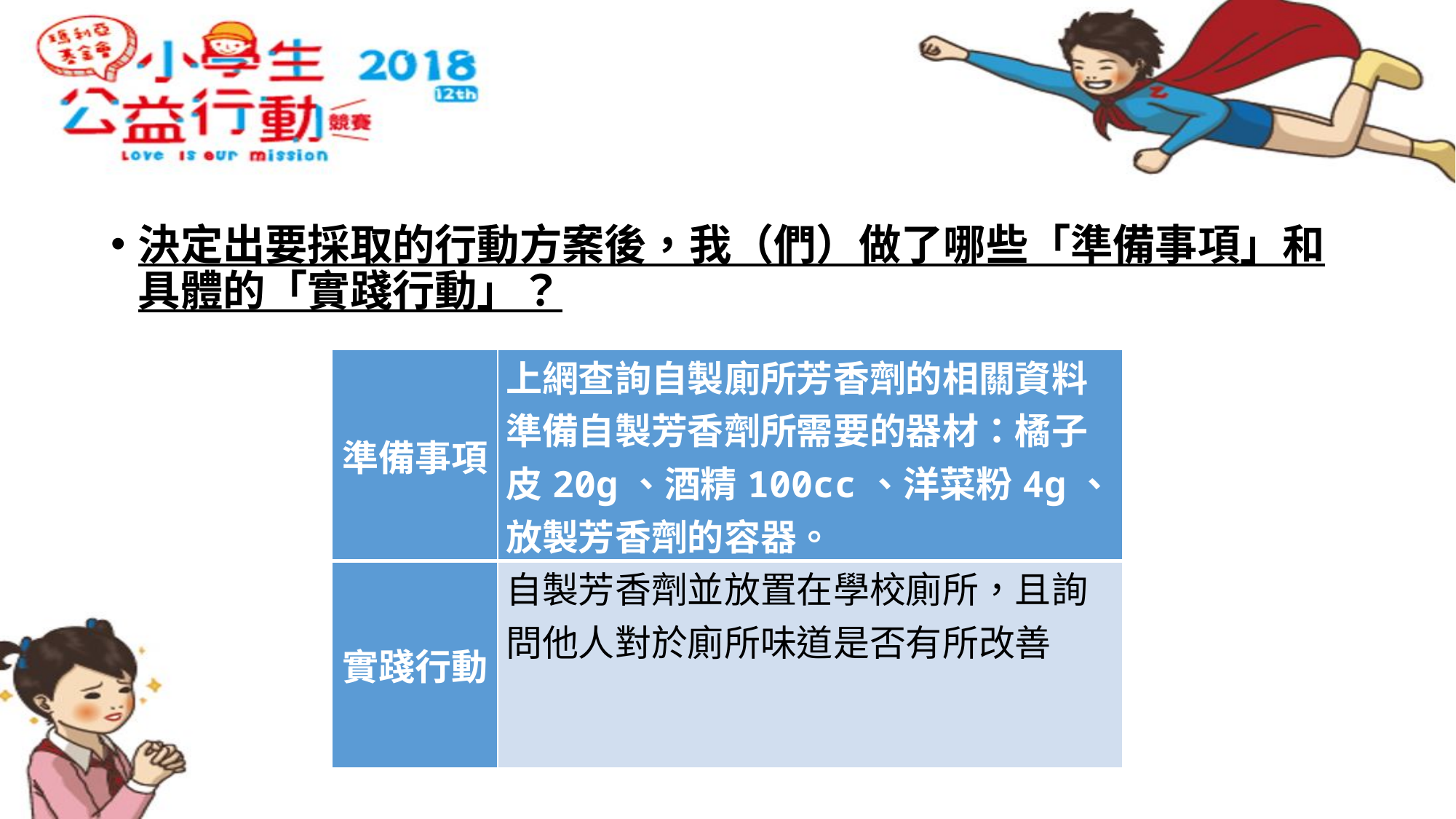

#
決定出要採取的行動方案後，我（們）做了哪些「準備事項」和具體的「實踐行動」？

| 準備事項 | 上網查詢自製廁所芳香劑的相關資料 準備自製芳香劑所需要的器材：橘子皮20g、酒精100cc、洋菜粉4g、放製芳香劑的容器。 |
| --- | --- |
| 實踐行動 | 自製芳香劑並放置在學校廁所，且詢問他人對於廁所味道是否有所改善 |